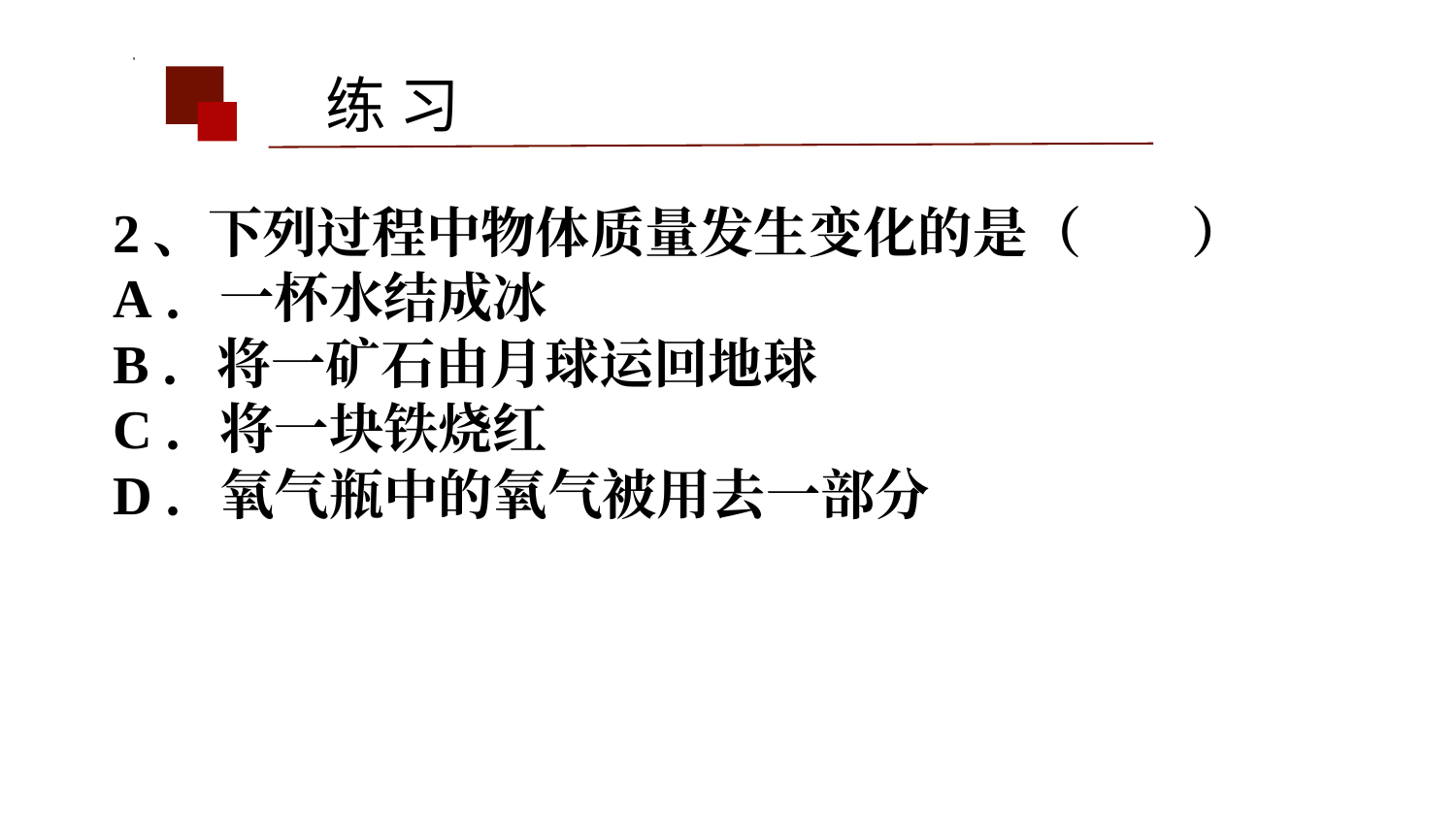

练 习

2、下列过程中物体质量发生变化的是（　　）
A．一杯水结成冰
B．将一矿石由月球运回地球
C．将一块铁烧红
D．氧气瓶中的氧气被用去一部分